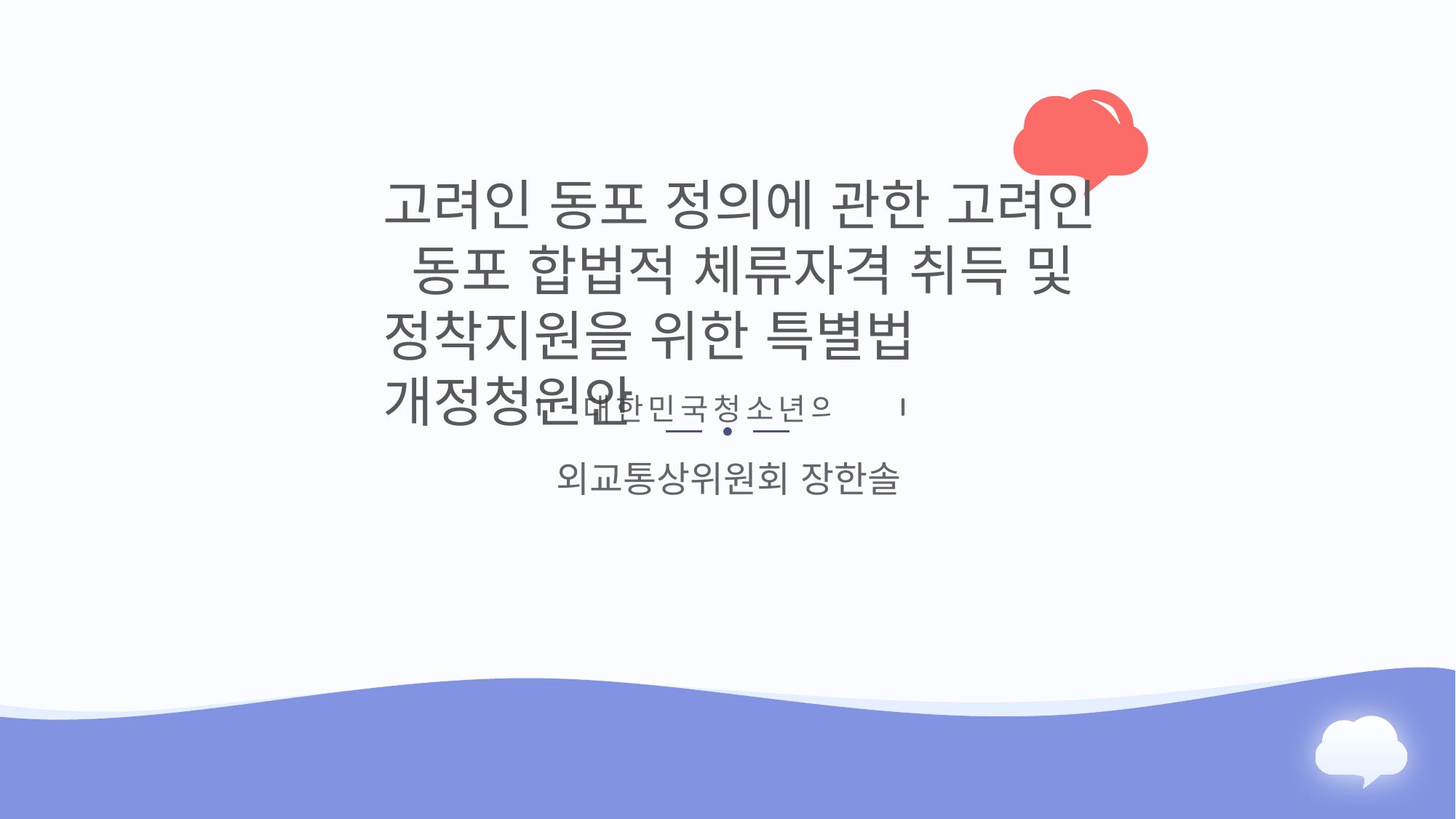

고려인 동포 정의에 관한 고려인
 동포 합법적 체류자격 취득 및
정착지원을 위한 특별법 개정청원안
대한민국청소년의회

외교통상위원회 장한솔